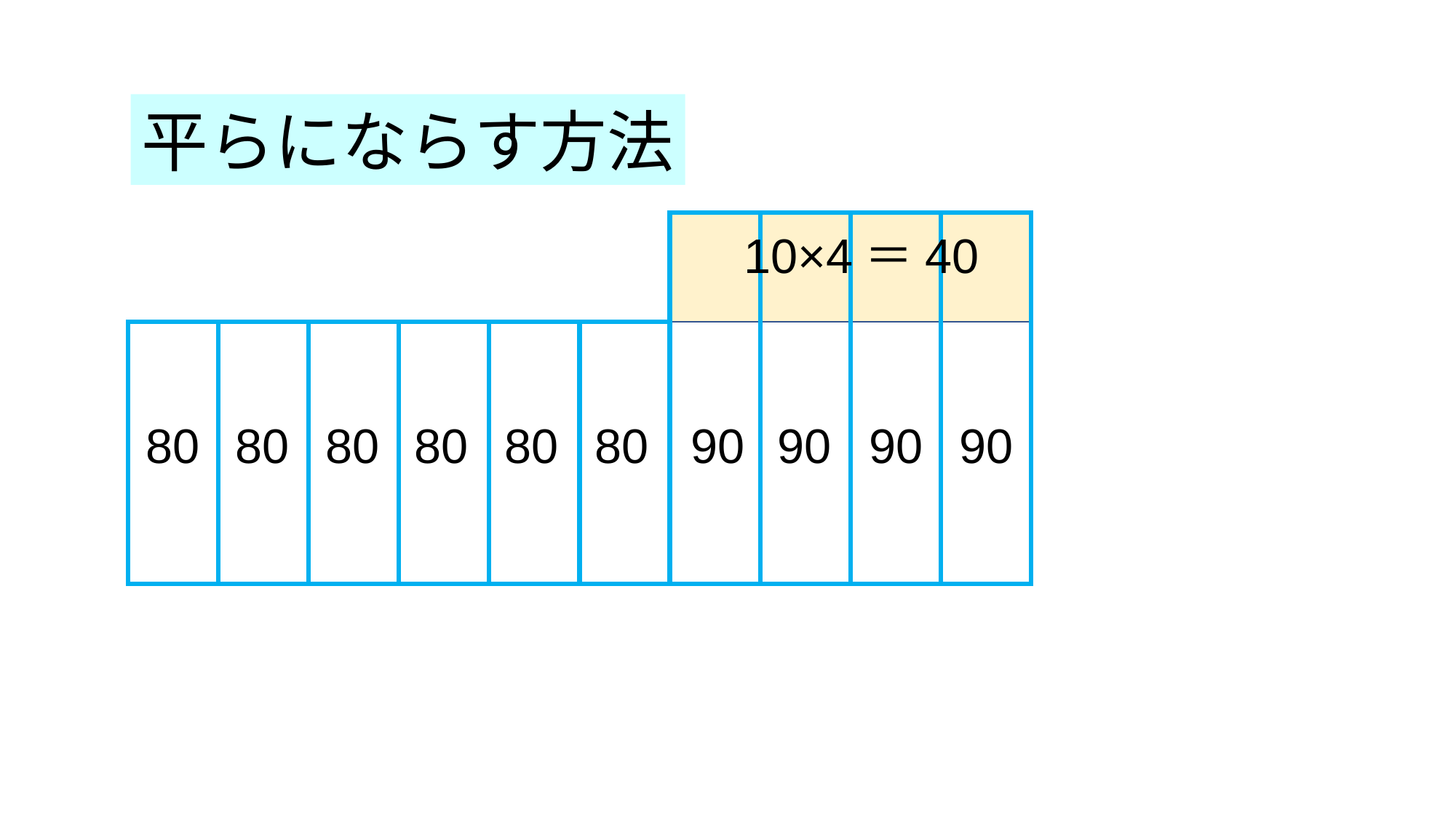

平らにならす方法

10×4＝40

80
80
80
80
80
80
90
90
90
90